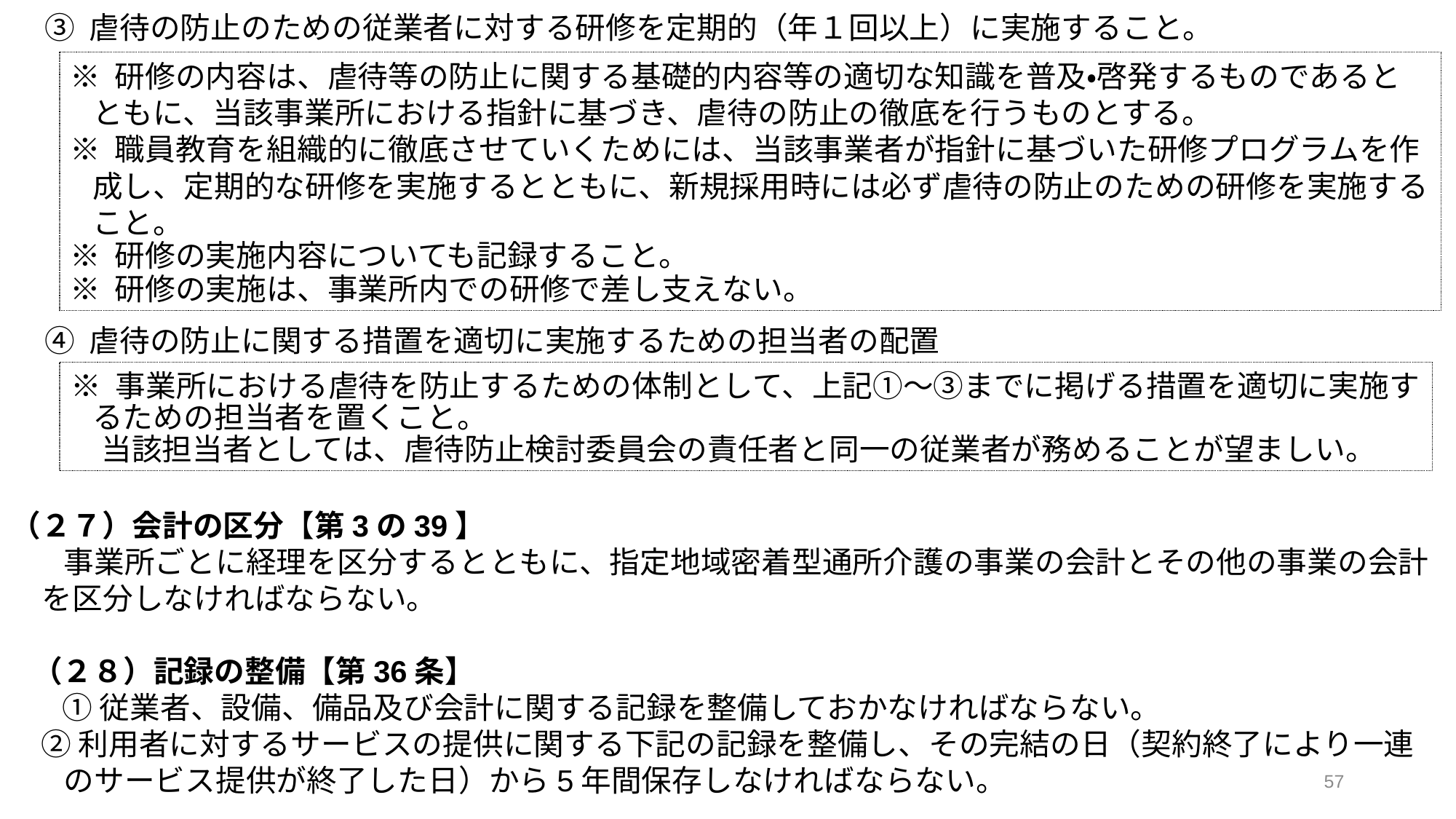

③ 虐待の防止のための従業者に対する研修を定期的（年１回以上）に実施すること。

④ 虐待の防止に関する措置を適切に実施するための担当者の配置

※ 研修の内容は、虐待等の防止に関する基礎的内容等の適切な知識を普及・啓発するものであるとともに、当該事業所における指針に基づき、虐待の防止の徹底を行うものとする。
※ 職員教育を組織的に徹底させていくためには、当該事業者が指針に基づいた研修プログラムを作成し、定期的な研修を実施するとともに、新規採用時には必ず虐待の防止のための研修を実施すること。
※ 研修の実施内容についても記録すること。
※ 研修の実施は、事業所内での研修で差し支えない。
※ 事業所における虐待を防止するための体制として、上記①～③までに掲げる措置を適切に実施するための担当者を置くこと。
　当該担当者としては、虐待防止検討委員会の責任者と同一の従業者が務めることが望ましい。
（２７）会計の区分【第3の39】
事業所ごとに経理を区分するとともに、指定地域密着型通所介護の事業の会計とその他の事業の会計を区分しなければならない。

（２８）記録の整備【第36条】
　① 従業者、設備、備品及び会計に関する記録を整備しておかなければならない。
　② 利用者に対するサービスの提供に関する下記の記録を整備し、その完結の日（契約終了により一連のサービス提供が終了した日）から5年間保存しなければならない。

57